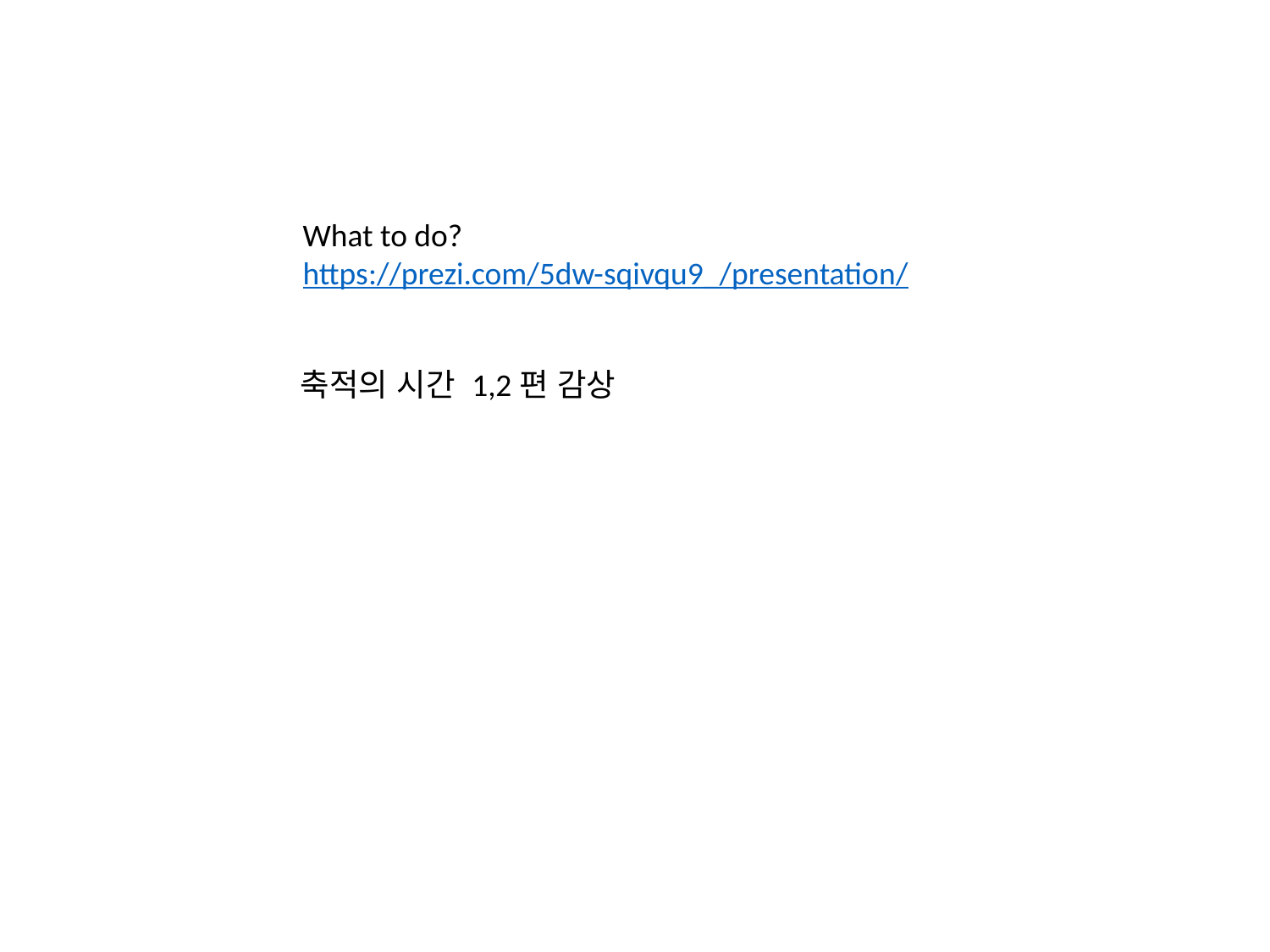

What to do?
https://prezi.com/5dw-sqivqu9_/presentation/
축적의 시간 1,2편 감상